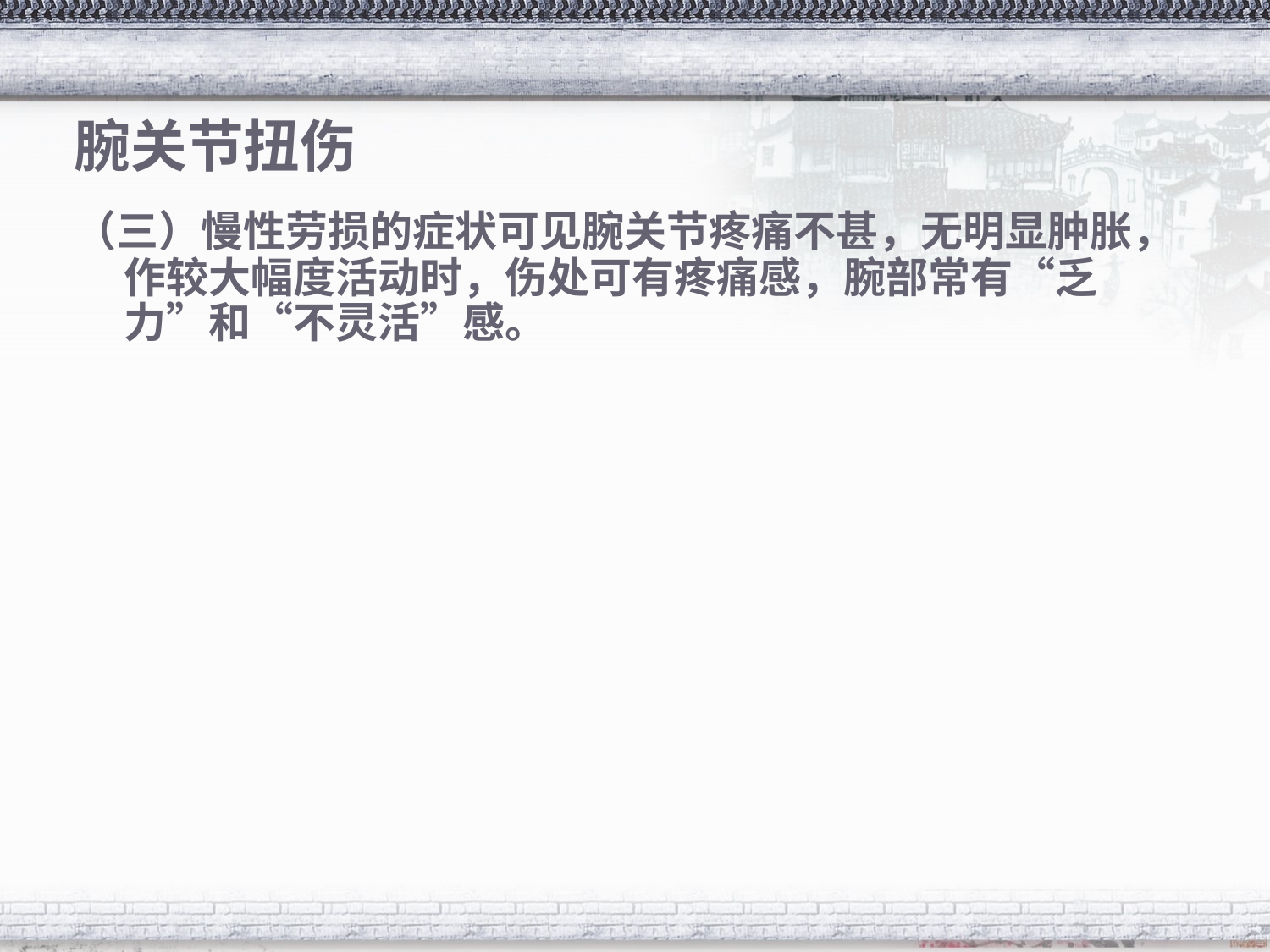

# 腕关节扭伤
（三）慢性劳损的症状可见腕关节疼痛不甚，无明显肿胀，作较大幅度活动时，伤处可有疼痛感，腕部常有“乏力”和“不灵活”感。